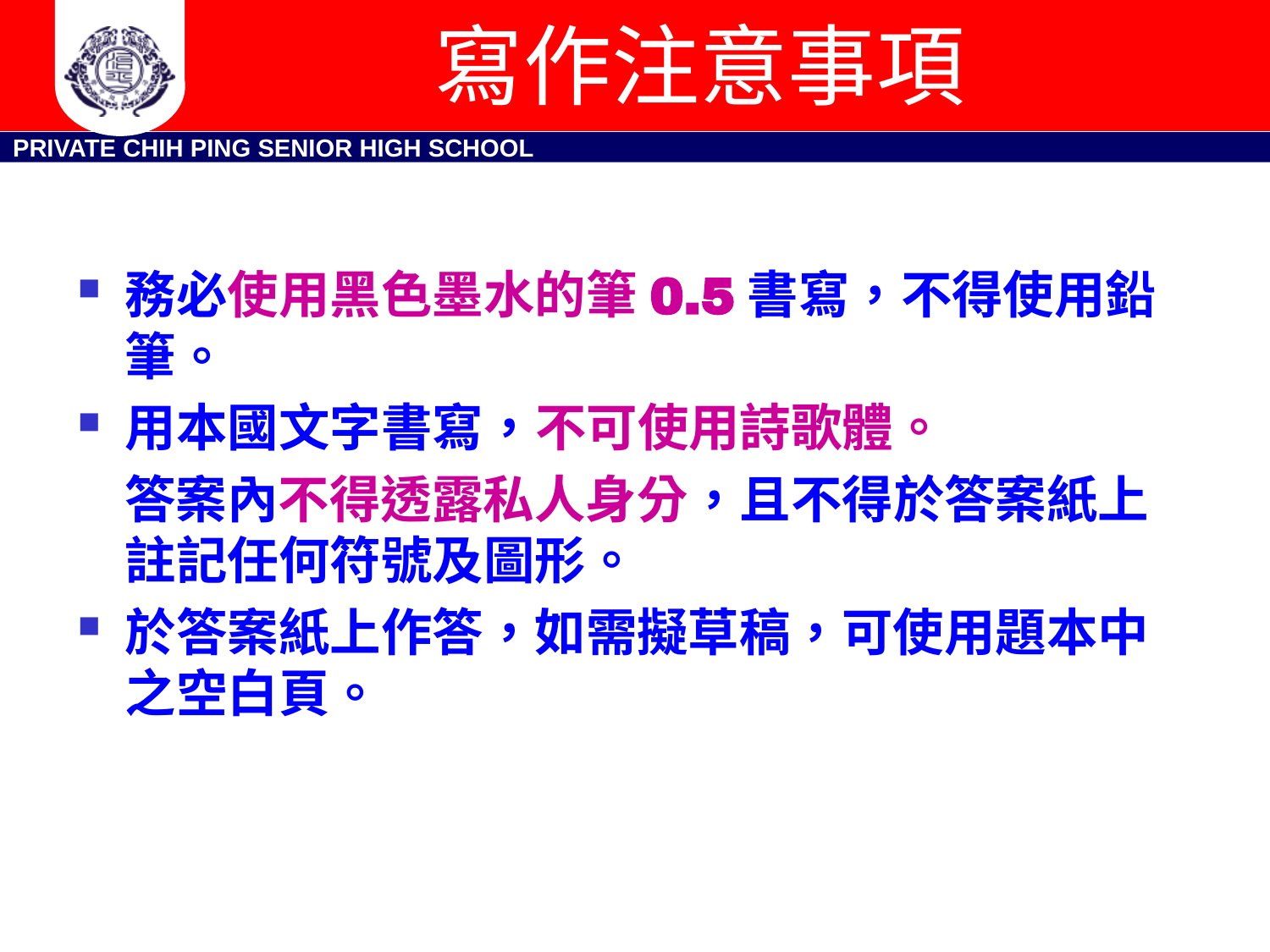

# 寫作注意事項
務必使用黑色墨水的筆0.5書寫，不得使用鉛筆。
用本國文字書寫，不可使用詩歌體。
   答案內不得透露私人身分，且不得於答案紙上註記任何符號及圖形。
於答案紙上作答，如需擬草稿，可使用題本中之空白頁。